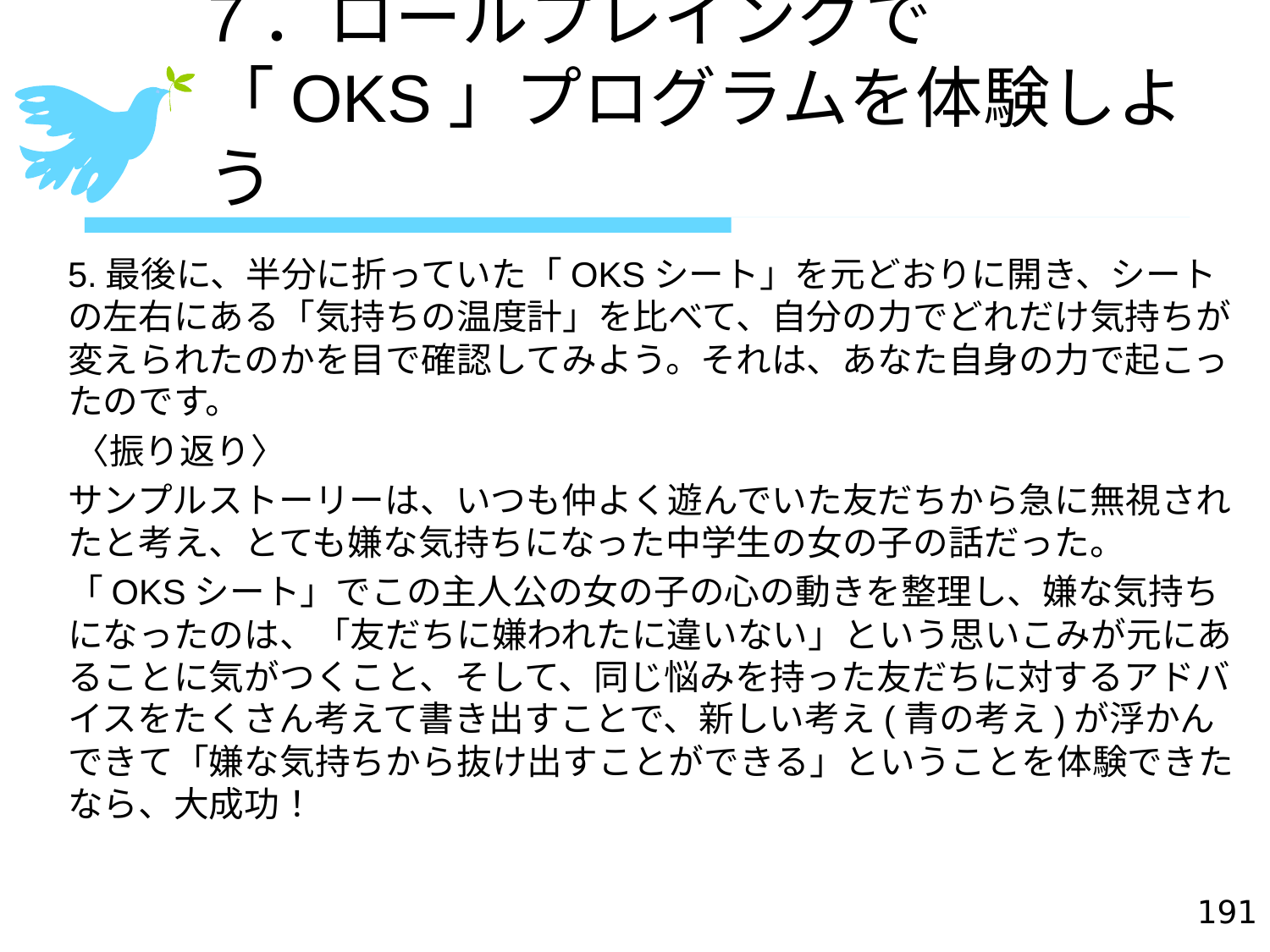

# 7．ロールプレイングで「OKS」プログラムを体験しよう
5.最後に、半分に折っていた「OKSシート」を元どおりに開き、シートの左右にある「気持ちの温度計」を比べて、自分の力でどれだけ気持ちが変えられたのかを目で確認してみよう。それは、あなた自身の力で起こったのです。
〈振り返り〉
サンプルストーリーは、いつも仲よく遊んでいた友だちから急に無視されたと考え、とても嫌な気持ちになった中学生の女の子の話だった。
「OKSシート」でこの主人公の女の子の心の動きを整理し、嫌な気持ちになったのは、「友だちに嫌われたに違いない」という思いこみが元にあることに気がつくこと、そして、同じ悩みを持った友だちに対するアドバイスをたくさん考えて書き出すことで、新しい考え(青の考え)が浮かんできて「嫌な気持ちから抜け出すことができる」ということを体験できたなら、大成功！
191